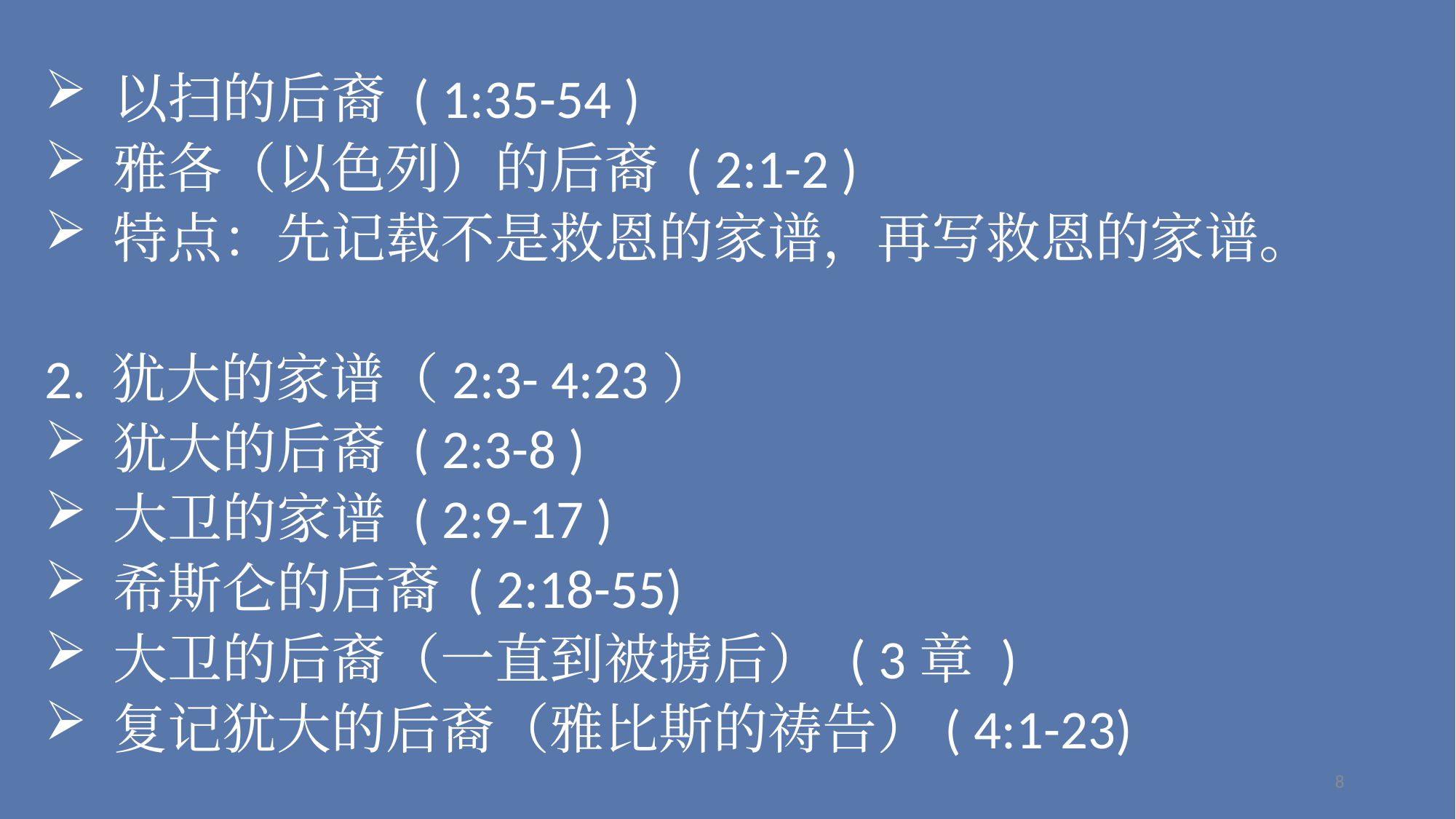

以扫的后裔 ( 1:35-54 )
雅各（以色列）的后裔 ( 2:1-2 )
特点：先记载不是救恩的家谱，再写救恩的家谱。

2. 犹大的家谱（2:3- 4:23）
犹大的后裔 ( 2:3-8 )
大卫的家谱 ( 2:9-17 )
希斯仑的后裔 ( 2:18-55)
大卫的后裔（一直到被掳后） ( 3章 )
复记犹大的后裔（雅比斯的祷告）( 4:1-23)
8